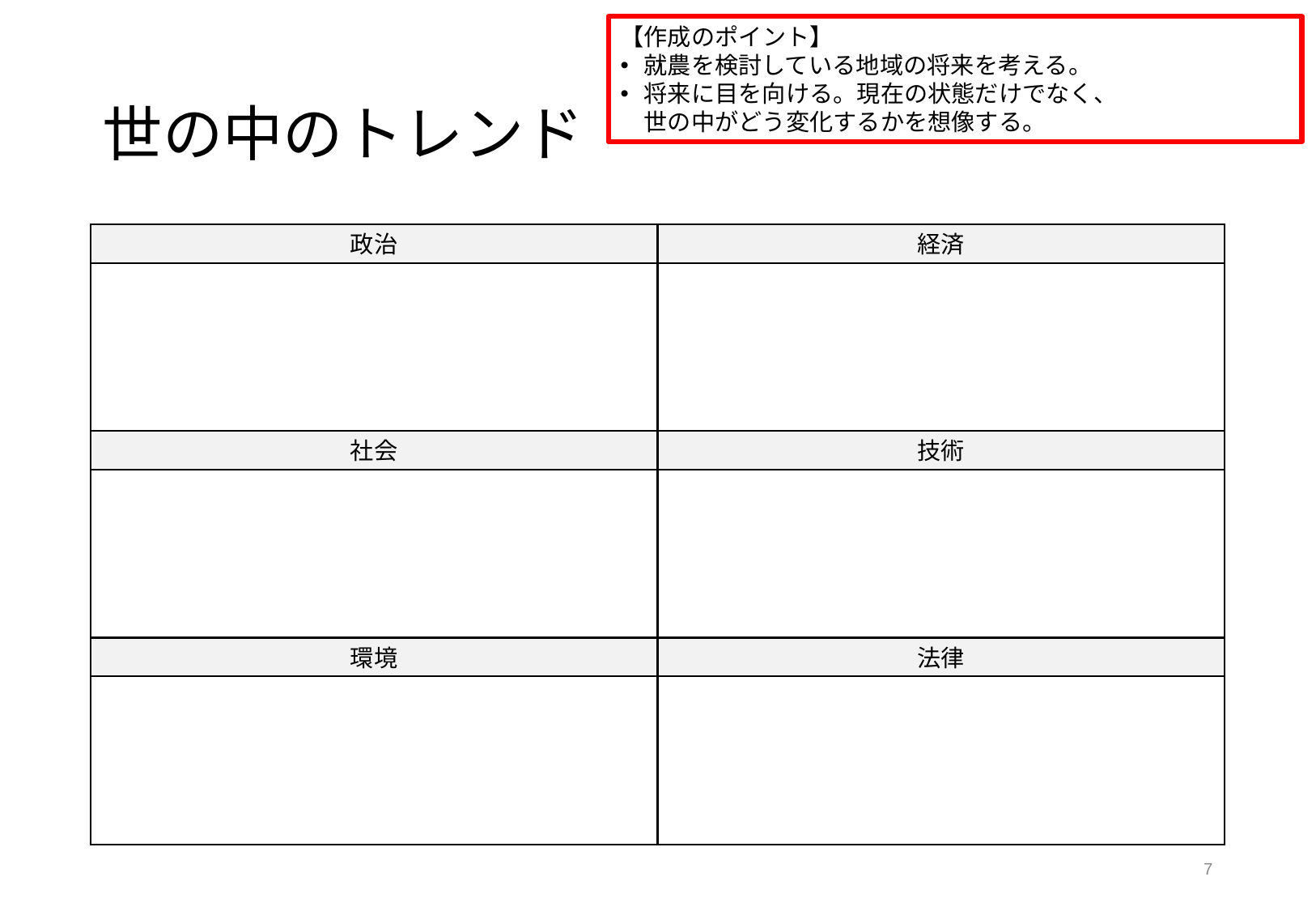

【作成のポイント】
就農を検討している地域の将来を考える。
将来に目を向ける。現在の状態だけでなく、
世の中がどう変化するかを想像する。
# 世の中のトレンド
政治
経済

社会
技術

環境
法律

7